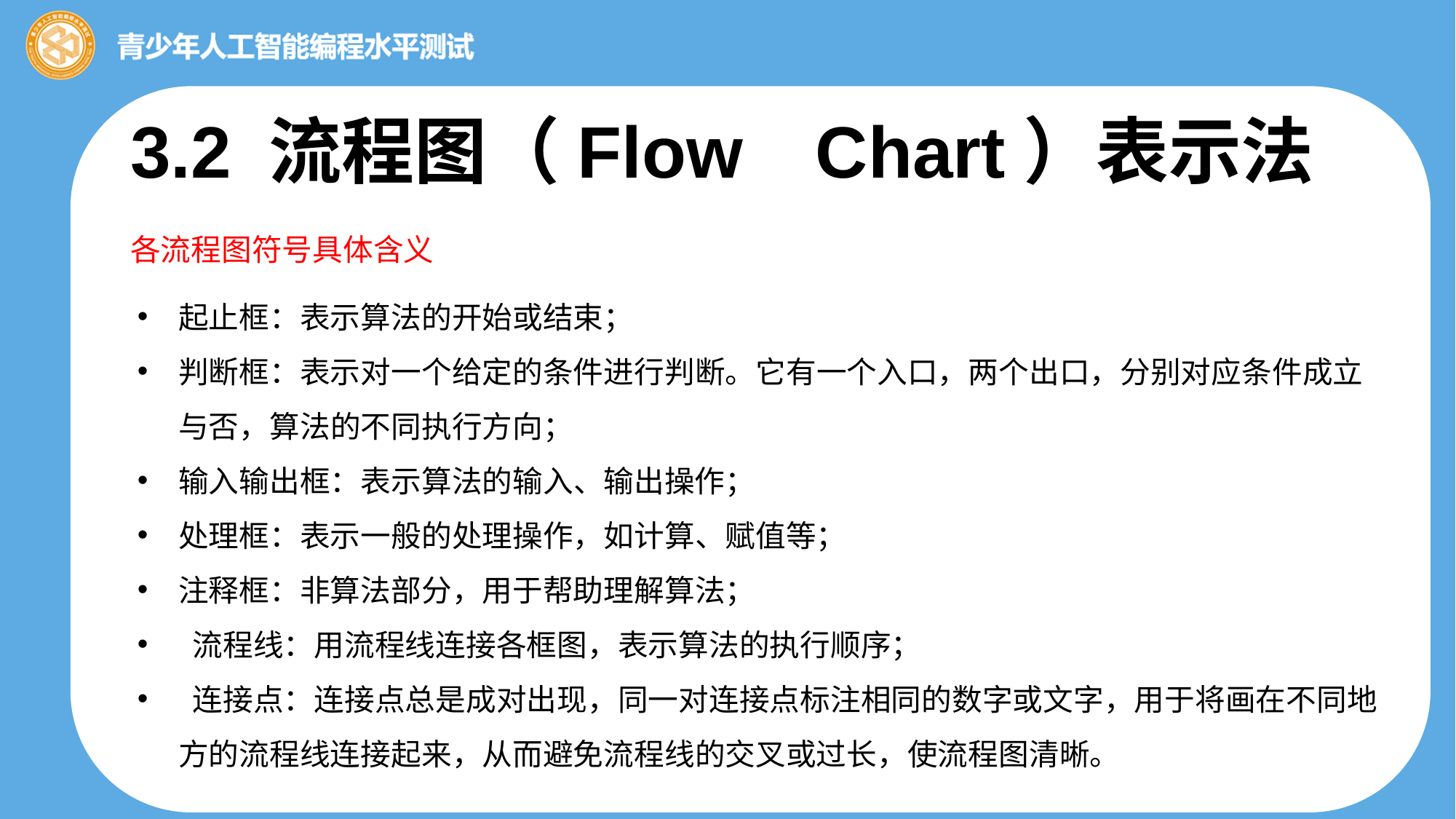

3.2 流程图（Flow Chart）表示法
各流程图符号具体含义
起止框：表示算法的开始或结束；
判断框：表示对一个给定的条件进行判断。它有一个入口，两个出口，分别对应条件成立与否，算法的不同执行方向；
输入输出框：表示算法的输入、输出操作；
处理框：表示一般的处理操作，如计算、赋值等；
注释框：非算法部分，用于帮助理解算法；
 流程线：用流程线连接各框图，表示算法的执行顺序；
 连接点：连接点总是成对出现，同一对连接点标注相同的数字或文字，用于将画在不同地方的流程线连接起来，从而避免流程线的交叉或过长，使流程图清晰。